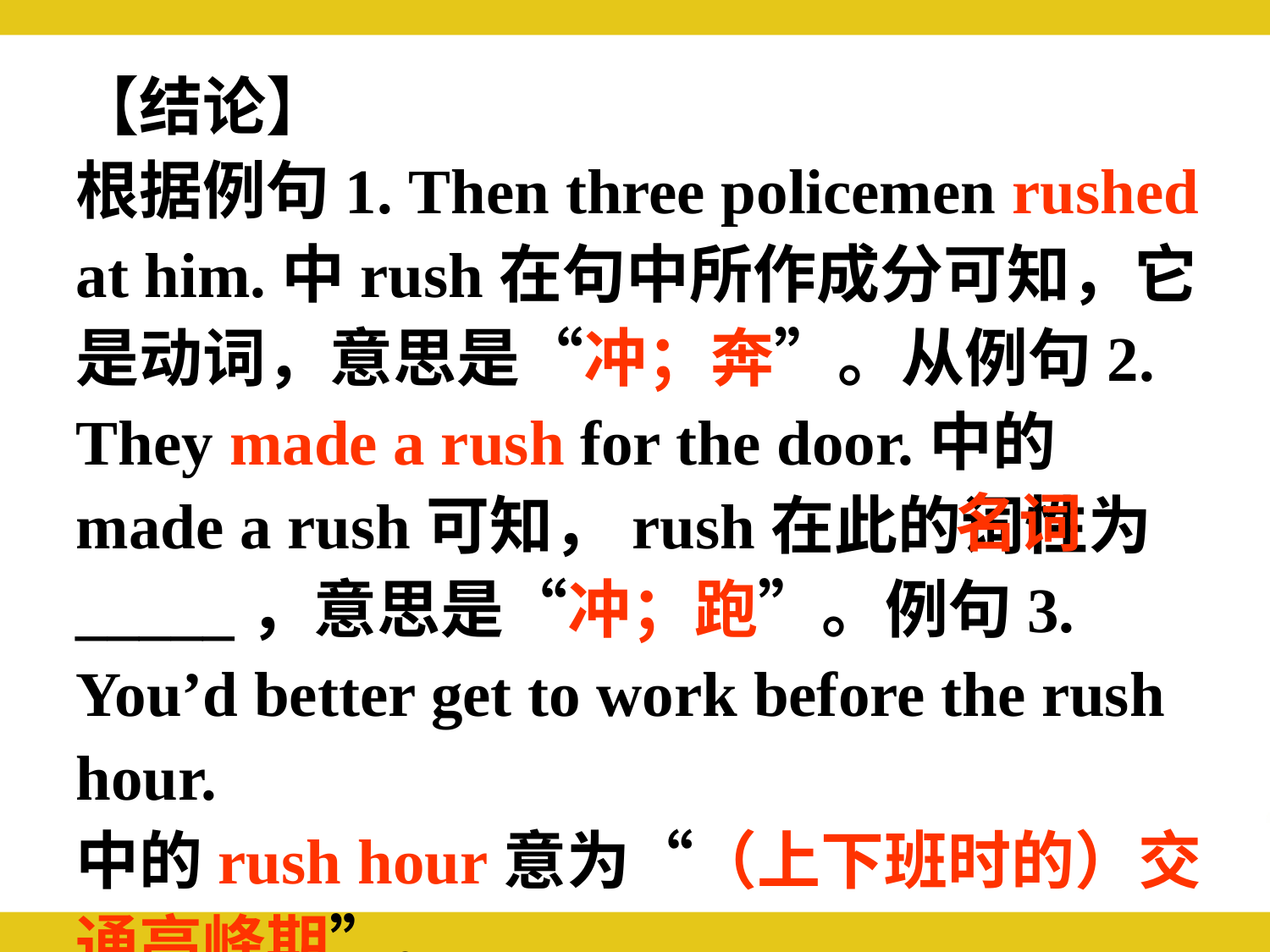

【结论】
根据例句1. Then three policemen rushed at him.中rush在句中所作成分可知，它是动词，意思是“冲；奔”。从例句2. They made a rush for the door.中的made a rush可知，rush在此的词性为_____，意思是“冲；跑”。例句3. You’d better get to work before the rush hour.
中的rush hour意为“（上下班时的）交通高峰期”。
名词